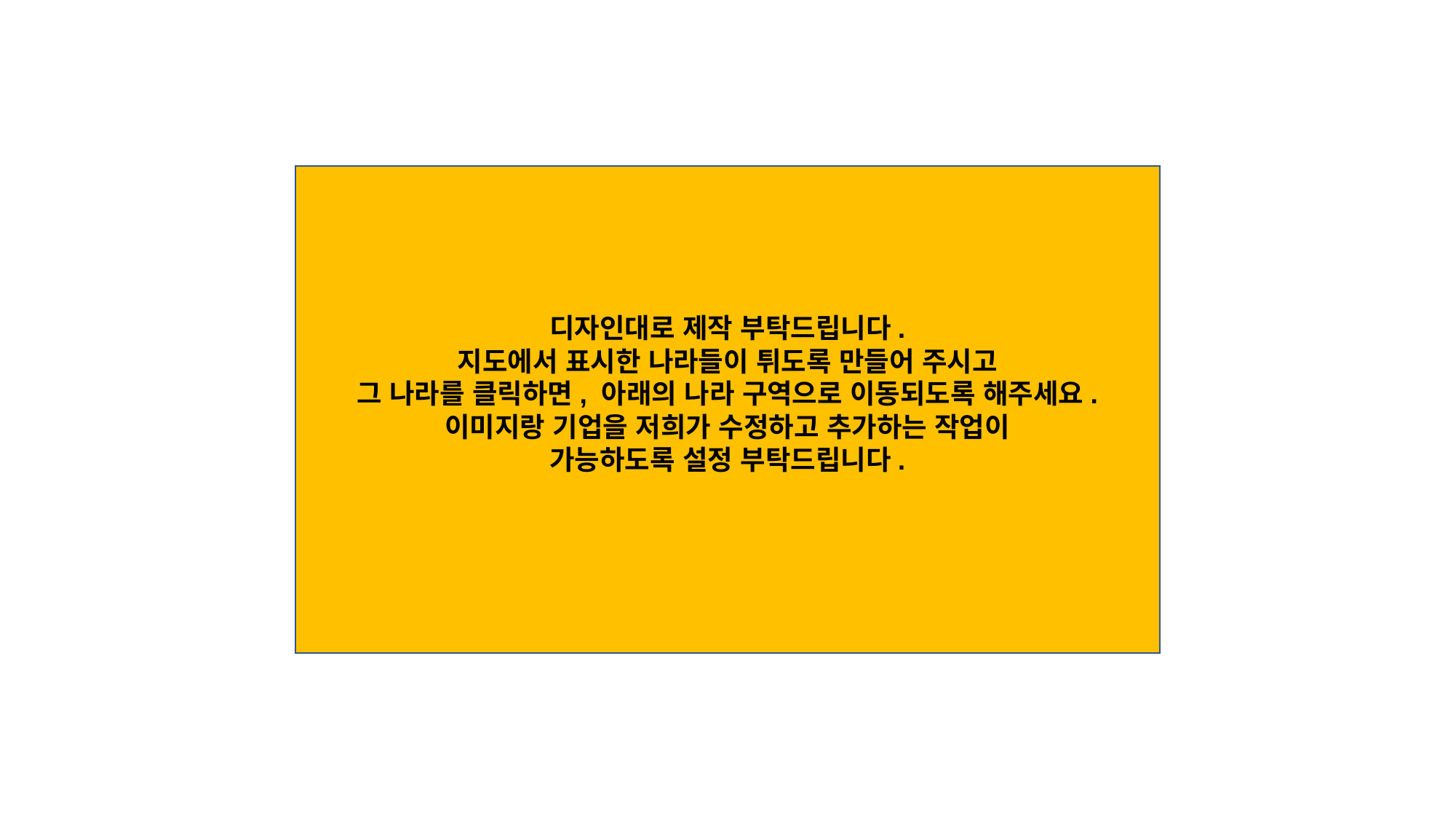

디자인대로 제작 부탁드립니다.
지도에서 표시한 나라들이 튀도록 만들어 주시고
그 나라를 클릭하면, 아래의 나라 구역으로 이동되도록 해주세요.
이미지랑 기업을 저희가 수정하고 추가하는 작업이
가능하도록 설정 부탁드립니다.